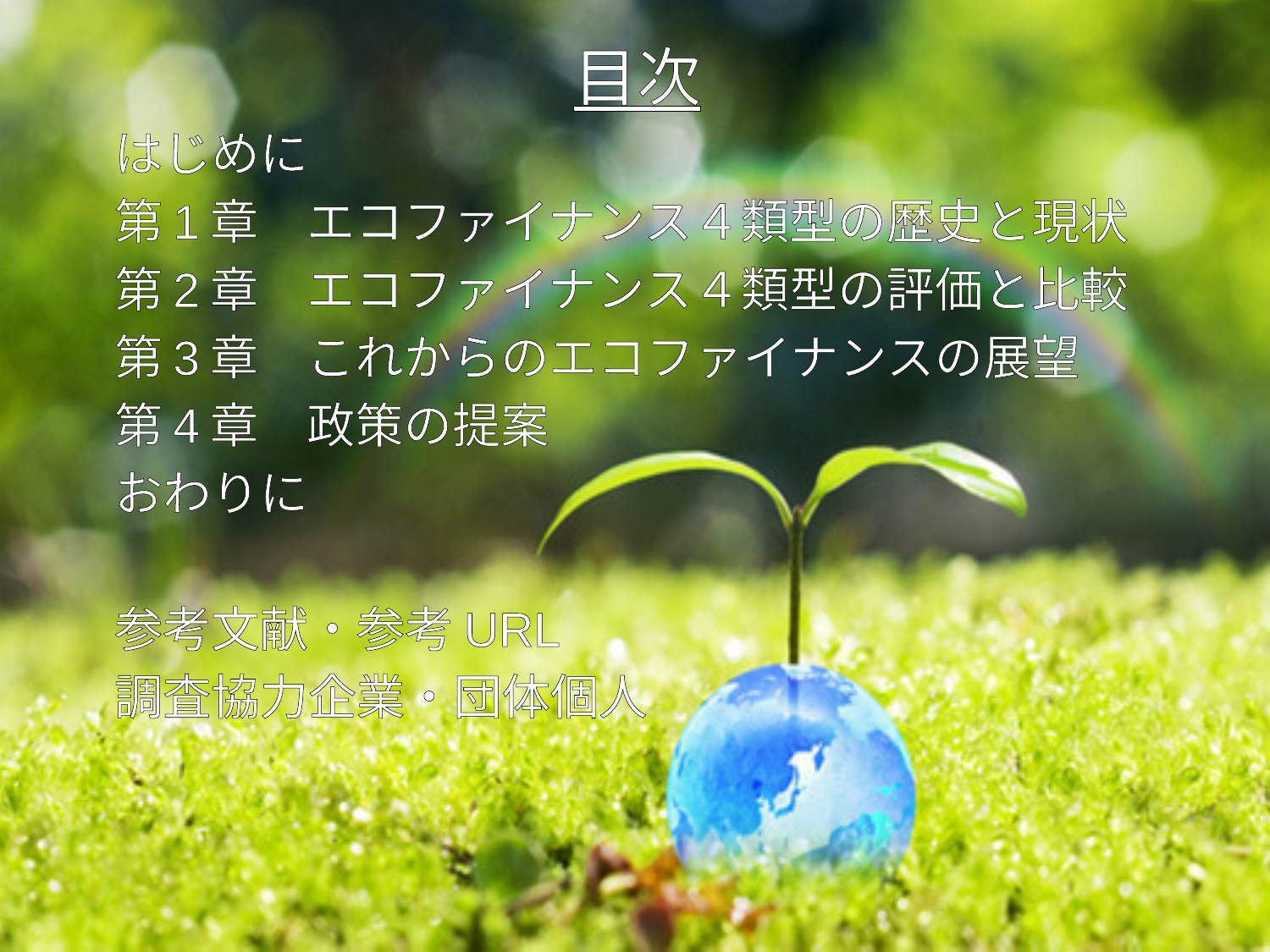

目次
はじめに
第1章　エコファイナンス４類型の歴史と現状
第2章　エコファイナンス４類型の評価と比較
第3章　これからのエコファイナンスの展望
第4章　政策の提案
おわりに

参考文献・参考URL
調査協力企業・団体個人